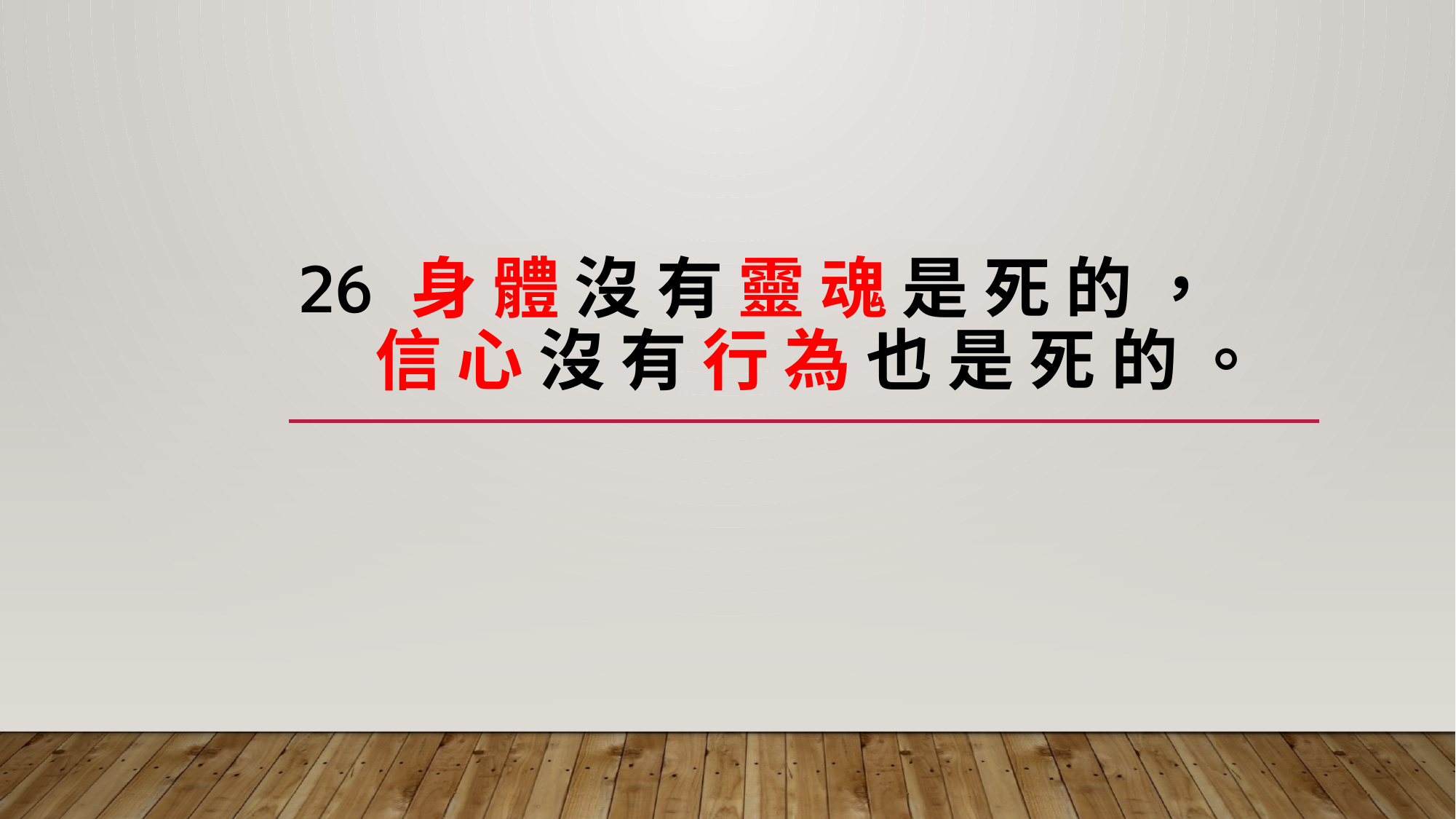

# 26 身 體 沒 有 靈 魂 是 死 的 ， 信 心 沒 有 行 為 也 是 死 的 。